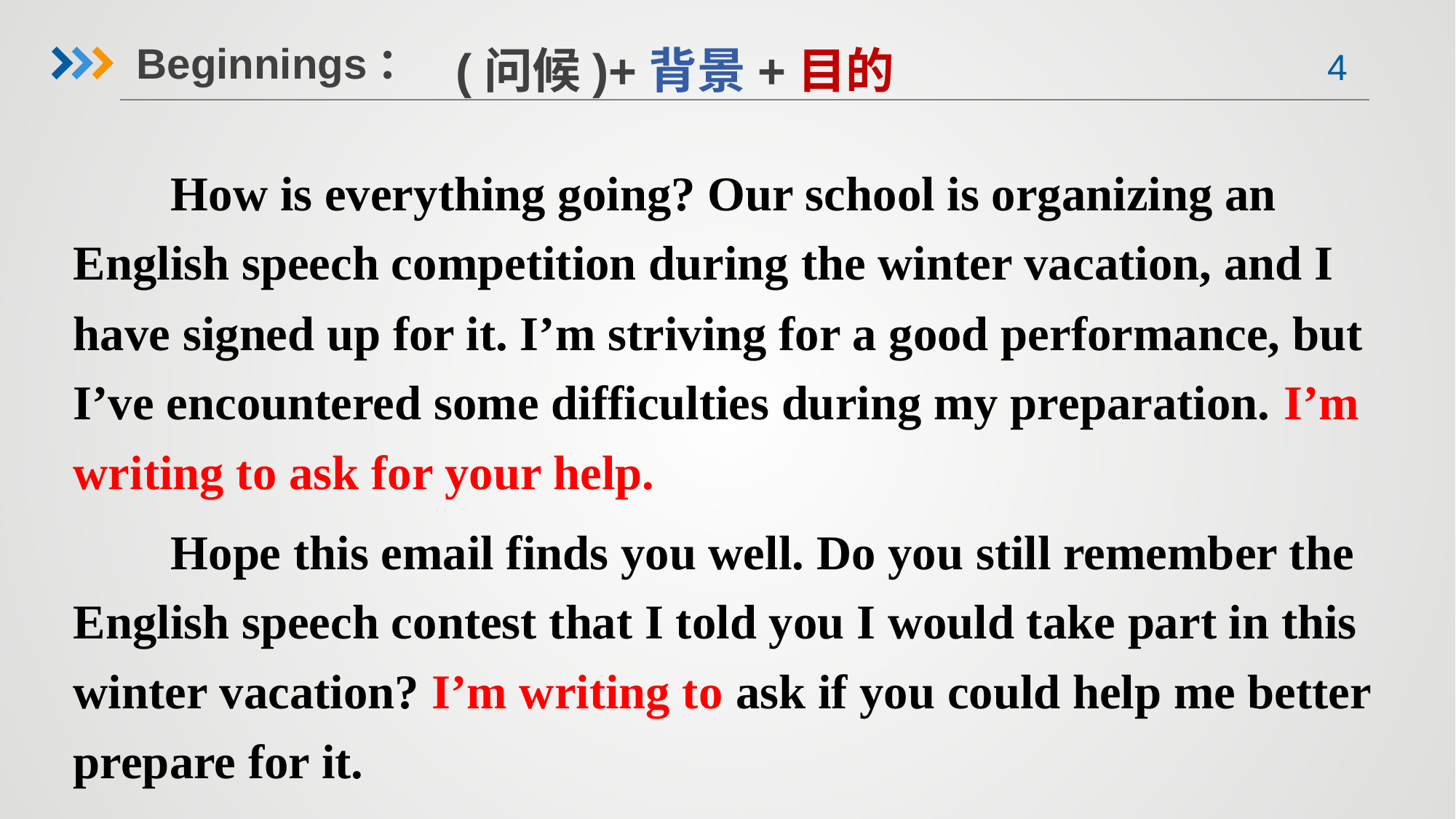

(问候)+背景+目的
Beginnings：
        How is everything going? Our school is organizing an English speech competition during the winter vacation, and I have signed up for it. I’m striving for a good performance, but I’ve encountered some difficulties during my preparation. I’m writing to ask for your help.
        Hope this email finds you well. Do you still remember the English speech contest that I told you I would take part in this winter vacation? I’m writing to ask if you could help me better prepare for it.